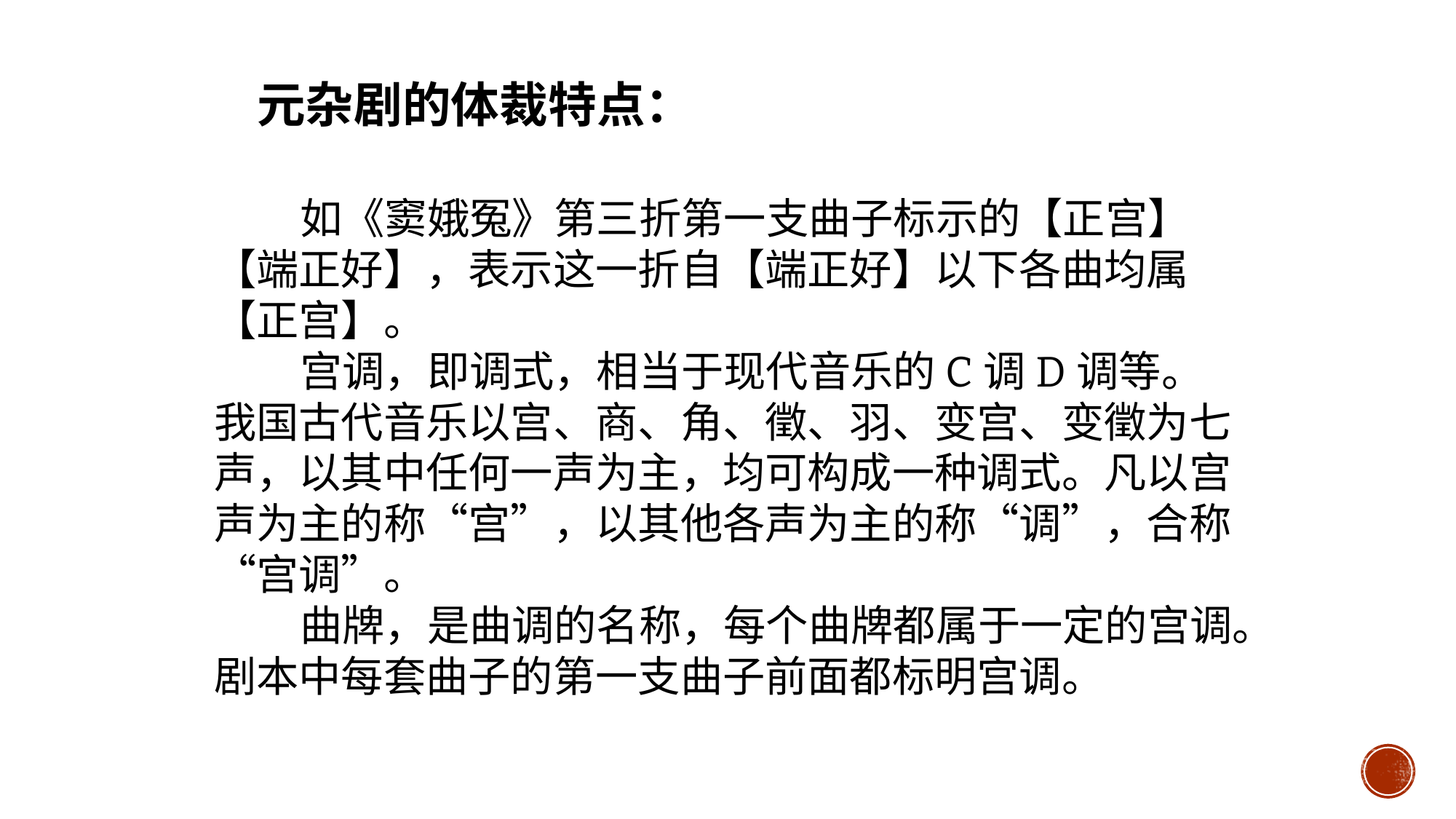

元杂剧的体裁特点：
如《窦娥冤》第三折第一支曲子标示的【正宫】【端正好】，表示这一折自【端正好】以下各曲均属【正宫】。
宫调，即调式，相当于现代音乐的C调D调等。我国古代音乐以宫、商、角、徵、羽、变宫、变徵为七声，以其中任何一声为主，均可构成一种调式。凡以宫声为主的称“宫”，以其他各声为主的称“调”，合称“宫调”。
曲牌，是曲调的名称，每个曲牌都属于一定的宫调。剧本中每套曲子的第一支曲子前面都标明宫调。